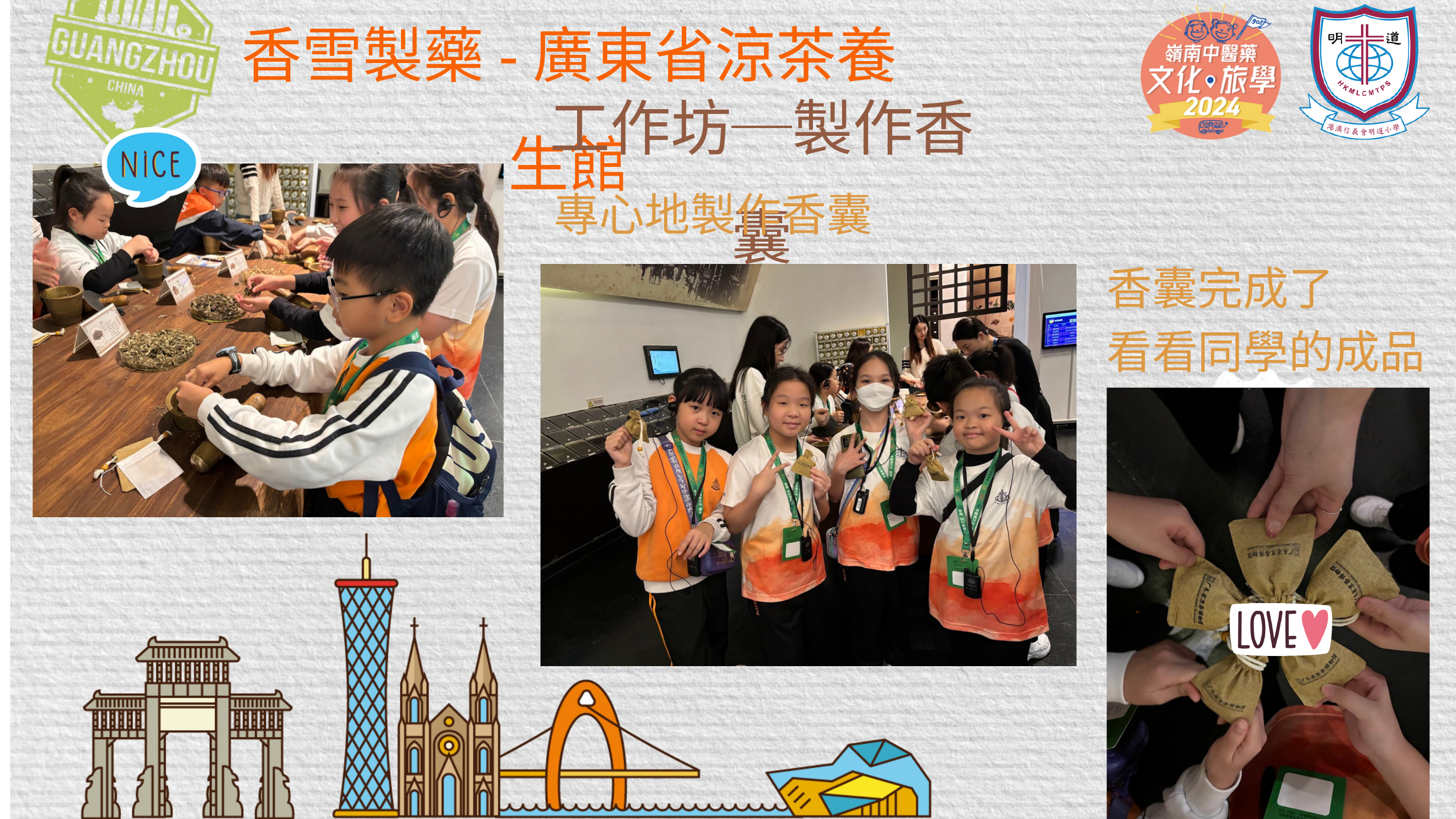

香雪製藥-廣東省涼茶養生館

工作坊─製作香囊

專心地製作香囊
香囊完成了
看看同學的成品